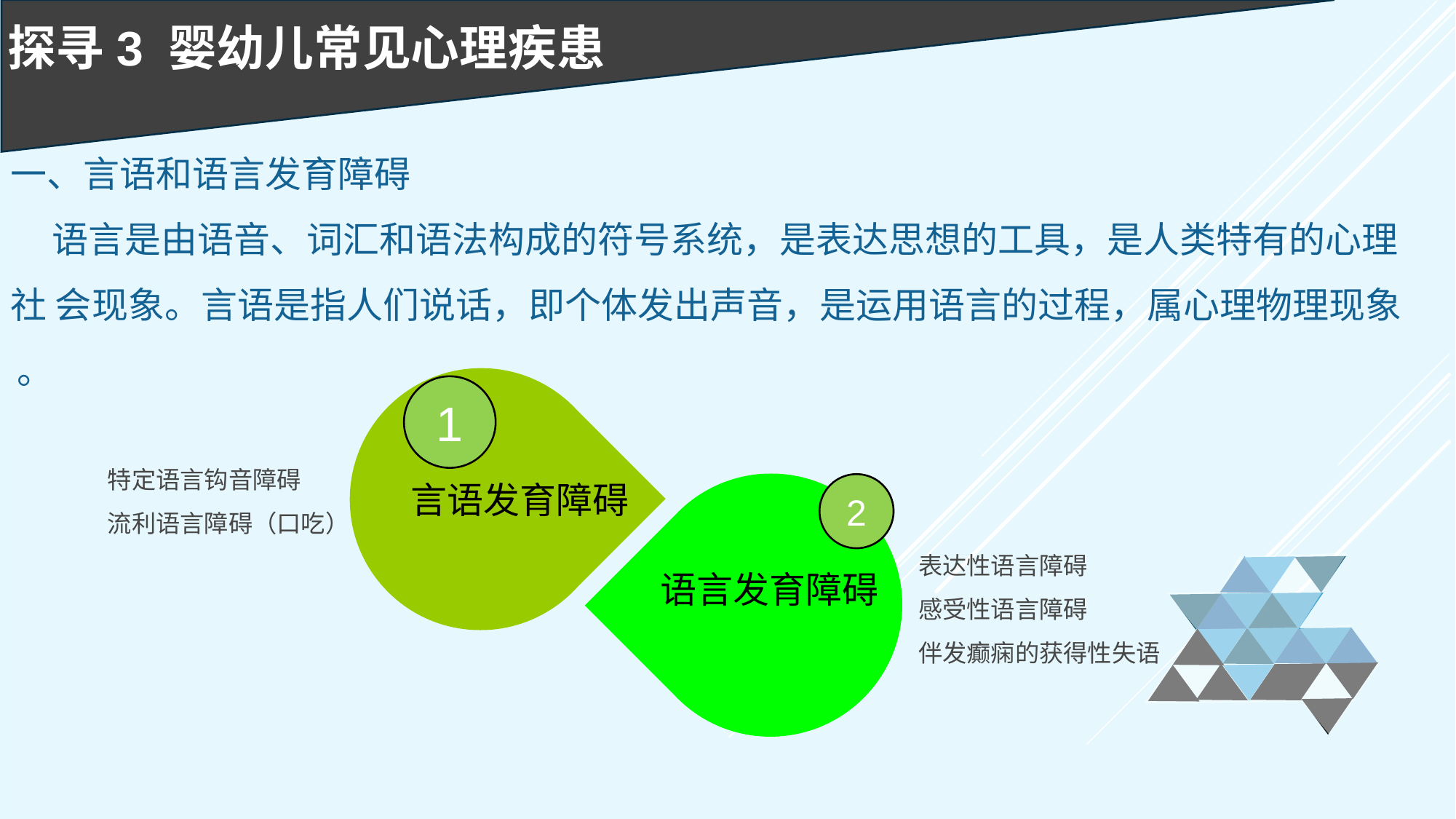

探寻3 婴幼儿常见心理疾患
一、言语和语言发育障碍
    语言是由语音、词汇和语法构成的符号系统，是表达思想的工具，是人类特有的心理社 会现象。言语是指人们说话，即个体发出声音，是运用语言的过程，属心理物理现象 。

1
特定语言钩音障碍
流利语言障碍（口吃）

2
言语发育障碍
表达性语言障碍
感受性语言障碍
伴发癫痫的获得性失语
语言发育障碍